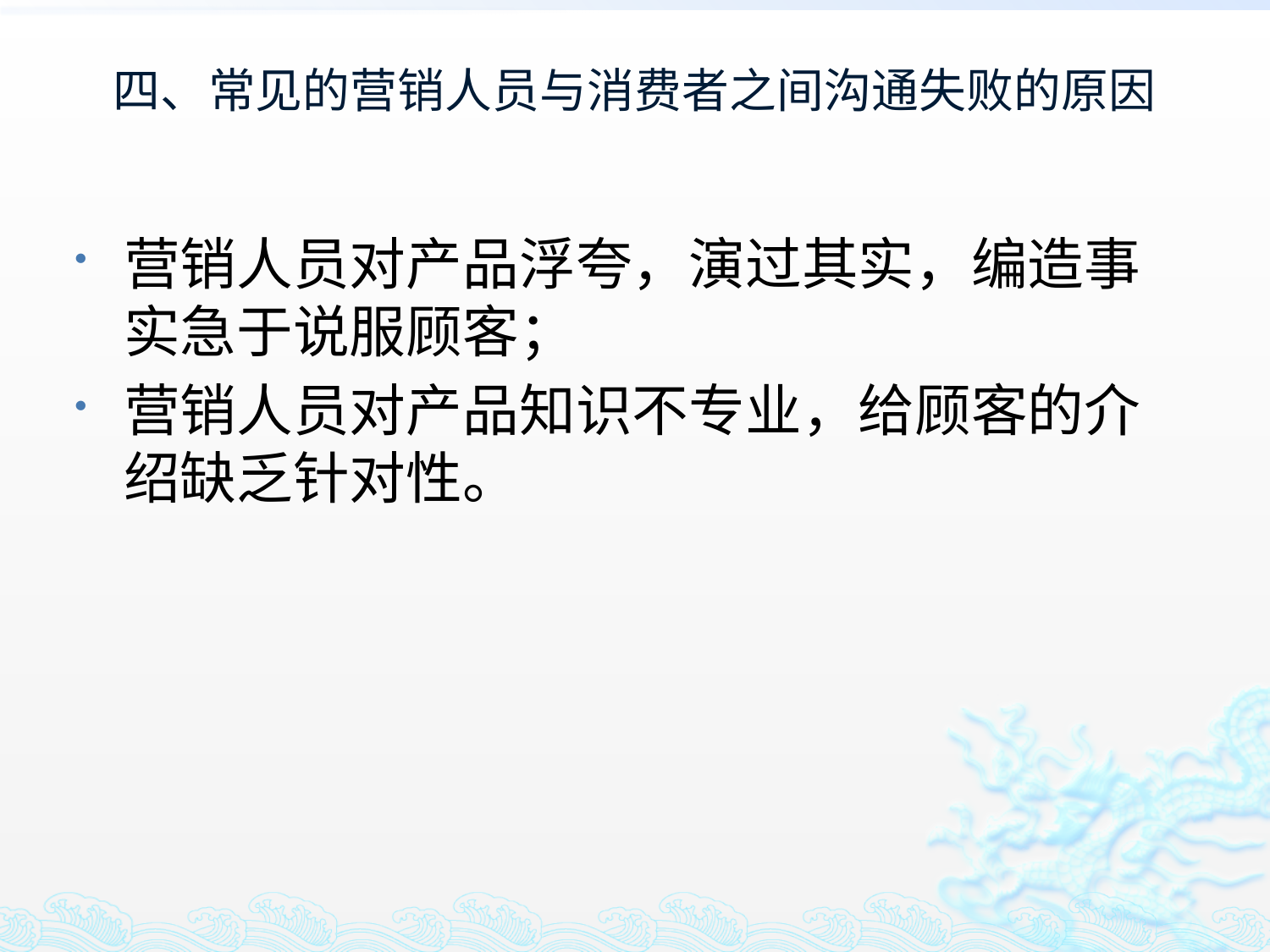

# 四、常见的营销人员与消费者之间沟通失败的原因
营销人员对产品浮夸，演过其实，编造事实急于说服顾客；
营销人员对产品知识不专业，给顾客的介绍缺乏针对性。